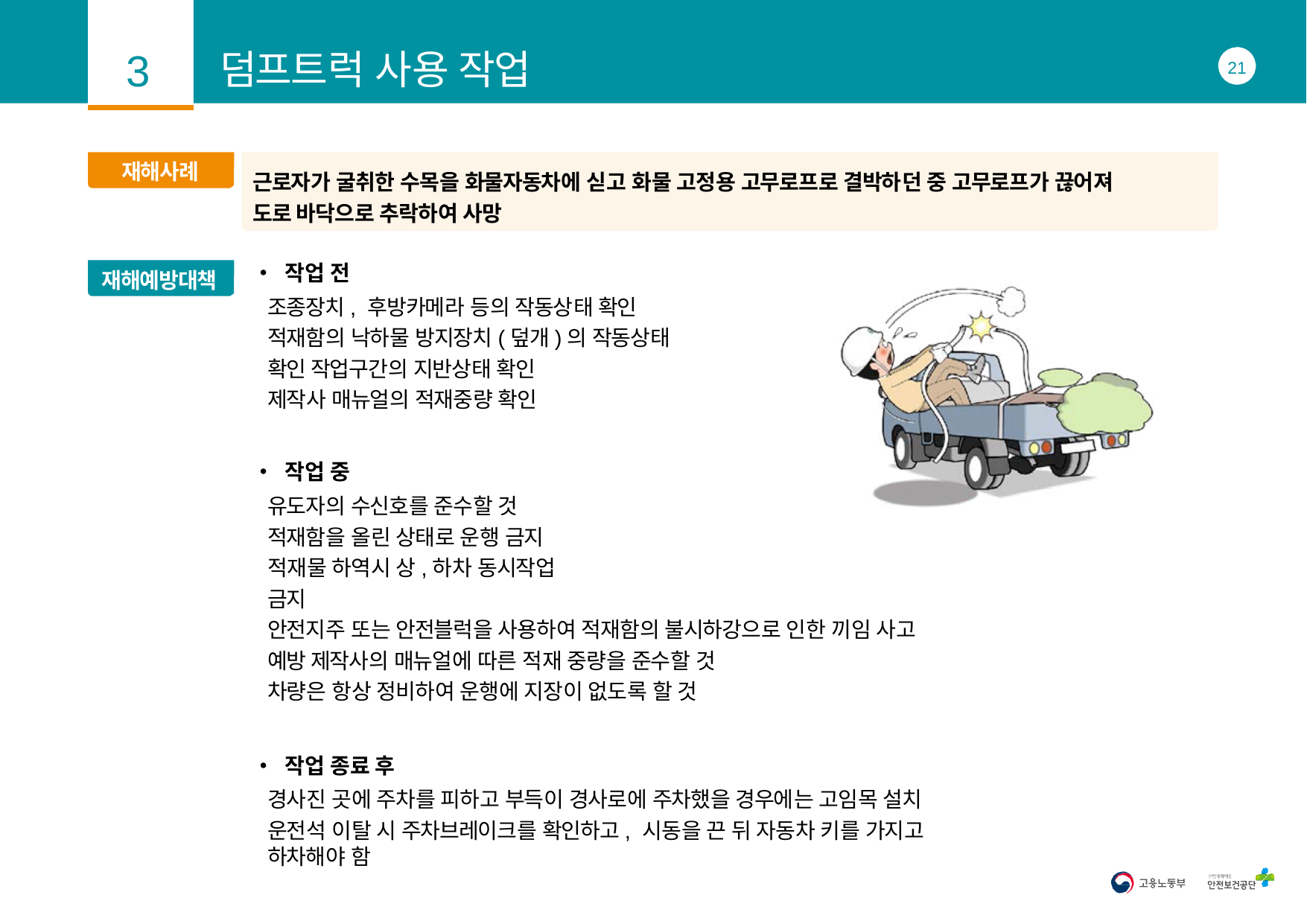

3
# 덤프트럭 사용 작업
21

재해사례
근로자가 굴취한 수목을 화물자동차에 싣고 화물 고정용 고무로프로 결박하던 중 고무로프가 끊어져 도로 바닥으로 추락하여 사망
• 작업 전
조종장치, 후방카메라 등의 작동상태 확인 적재함의 낙하물 방지장치(덮개)의 작동상태 확인 작업구간의 지반상태 확인
제작사 매뉴얼의 적재중량 확인

재해예방대책

• 작업 중
유도자의 수신호를 준수할 것 적재함을 올린 상태로 운행 금지 적재물 하역시 상,하차 동시작업 금지
안전지주 또는 안전블럭을 사용하여 적재함의 불시하강으로 인한 끼임 사고 예방 제작사의 매뉴얼에 따른 적재 중량을 준수할 것
차량은 항상 정비하여 운행에 지장이 없도록 할 것

• 작업 종료 후
경사진 곳에 주차를 피하고 부득이 경사로에 주차했을 경우에는 고임목 설치
운전석 이탈 시 주차브레이크를 확인하고, 시동을 끈 뒤 자동차 키를 가지고 하차해야 함